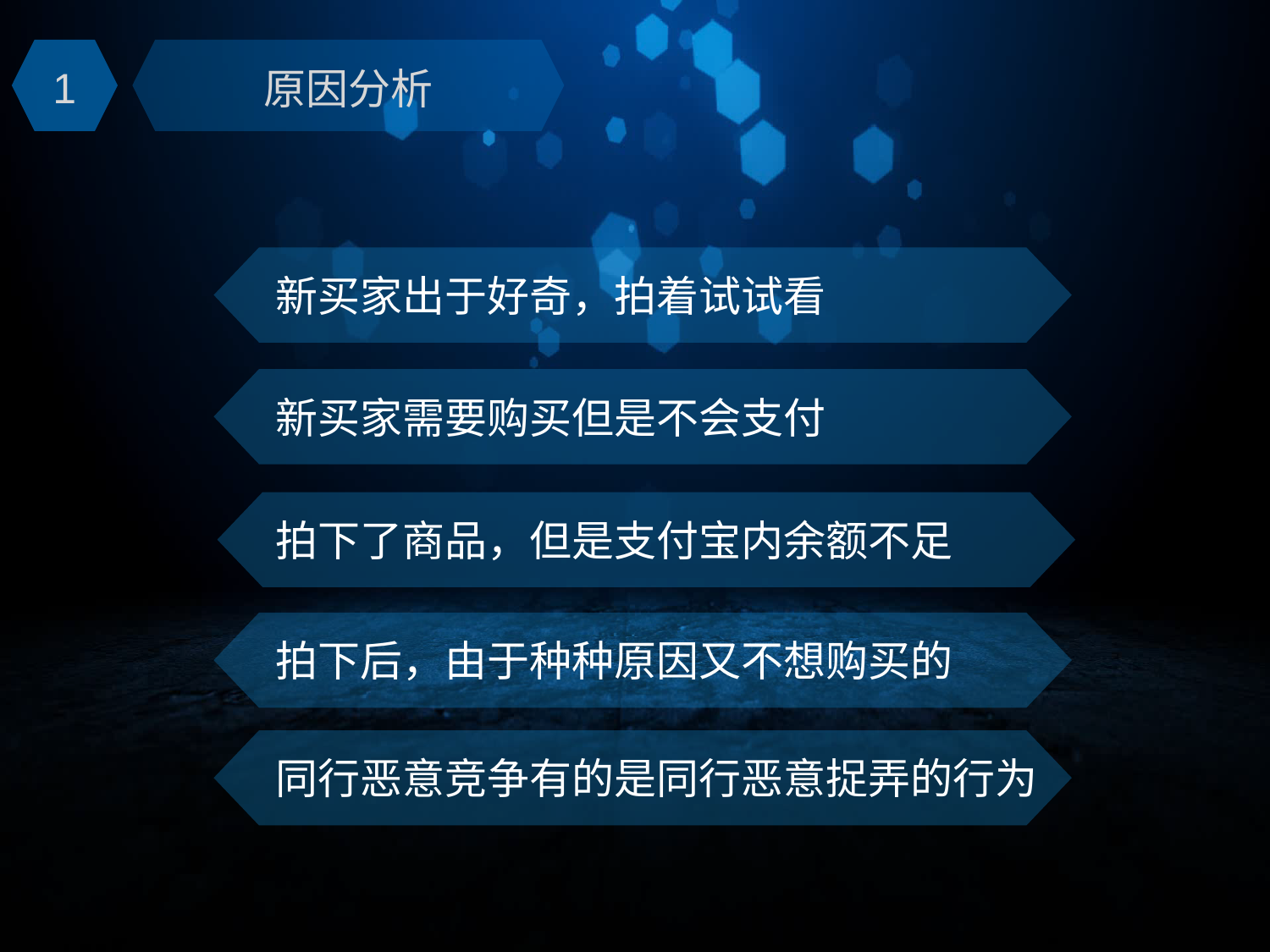

1

原因分析

新买家出于好奇，拍着试试看

新买家需要购买但是不会支付

拍下了商品，但是支付宝内余额不足

拍下后，由于种种原因又不想购买的

同行恶意竞争有的是同行恶意捉弄的行为